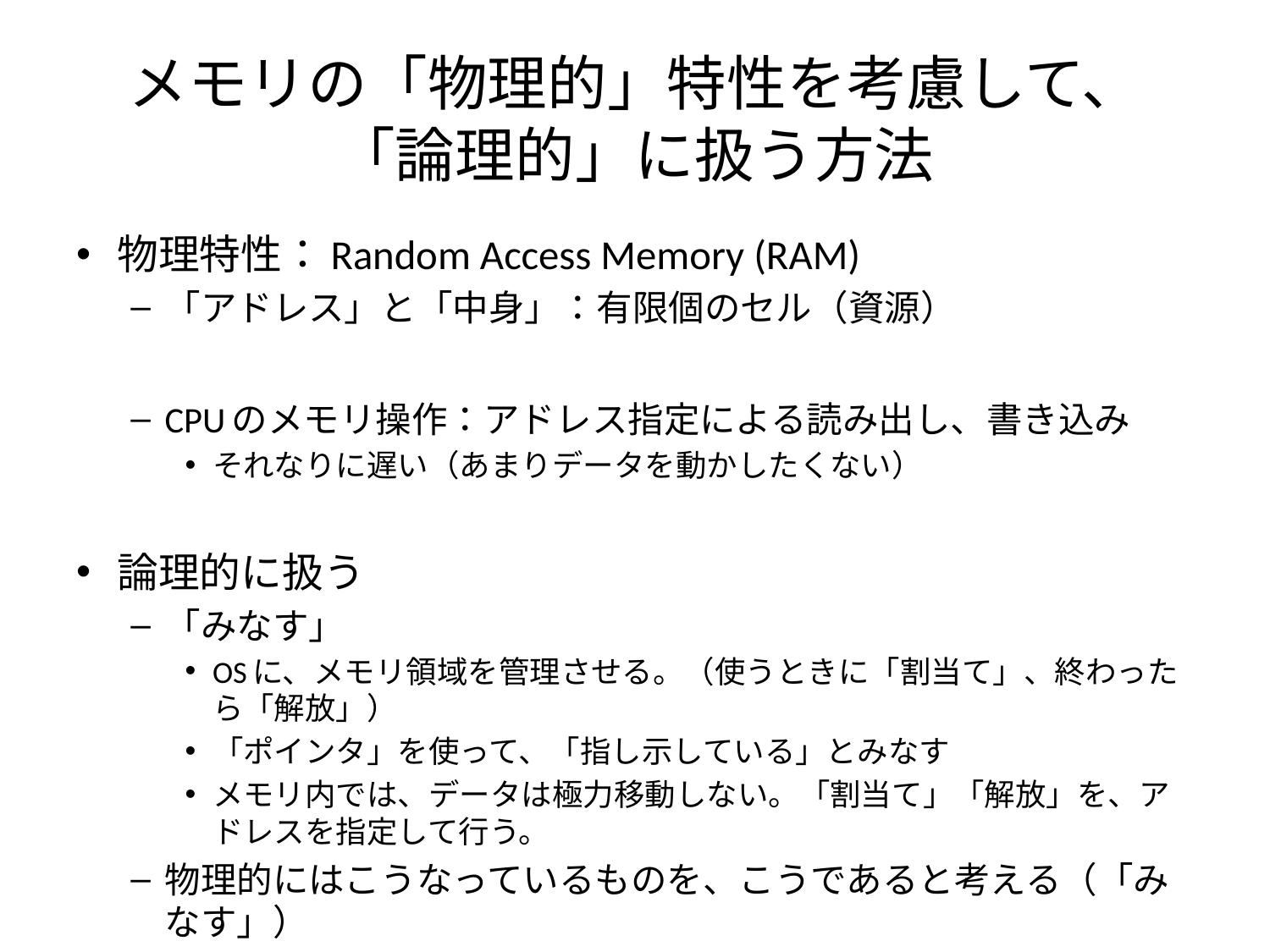

# メモリの「物理的」特性を考慮して、 「論理的」に扱う方法
物理特性：Random Access Memory (RAM)
「アドレス」と「中身」：有限個のセル（資源）

CPUのメモリ操作：アドレス指定による読み出し、書き込み
それなりに遅い（あまりデータを動かしたくない）

論理的に扱う
「みなす」
OSに、メモリ領域を管理させる。（使うときに「割当て」、終わったら「解放」）
「ポインタ」を使って、「指し示している」とみなす
メモリ内では、データは極力移動しない。「割当て」「解放」を、アドレスを指定して行う。
物理的にはこうなっているものを、こうであると考える（「みなす」）